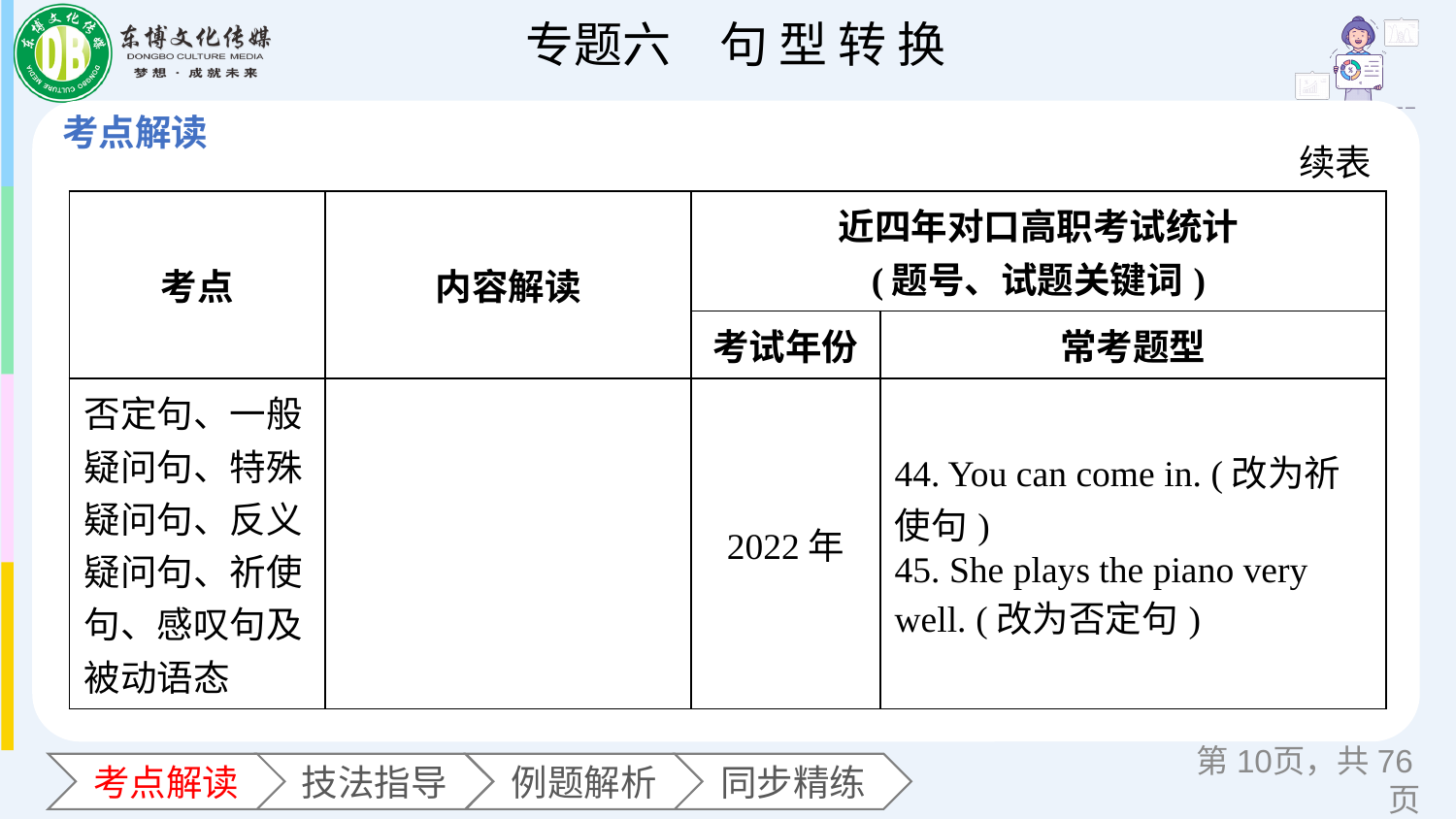

续表
| 考点 | 内容解读 | 近四年对口高职考试统计 (题号、试题关键词) |  |
| --- | --- | --- | --- |
|  |  | 考试年份 | 常考题型 |
| 否定句、一般疑问句、特殊疑问句、反义疑问句、祈使句、感叹句及被动语态 |  | 2022年 | 44. You can come in. (改为祈 使句) 45. She plays the piano very well. (改为否定句) |
第10页，共76页